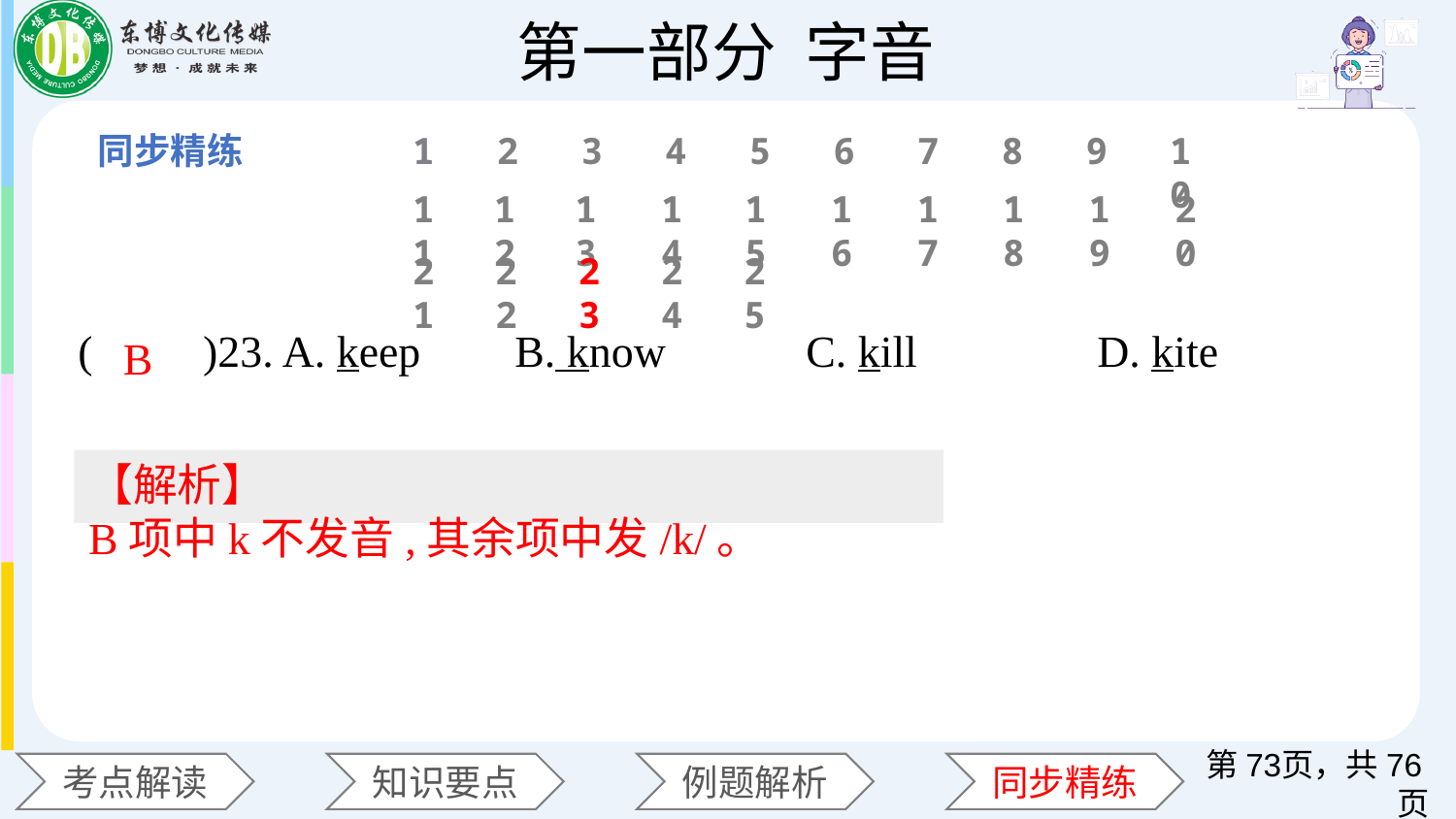

1
2
3
4
5
6
7
8
9
10
11
12
13
14
15
16
17
18
19
20

(　　)23. A. keep    	B. know    	C. kill    	D. kite
21
22
23
24
25
B
【解析】  B项中k不发音,其余项中发/k/。
第73页，共76页